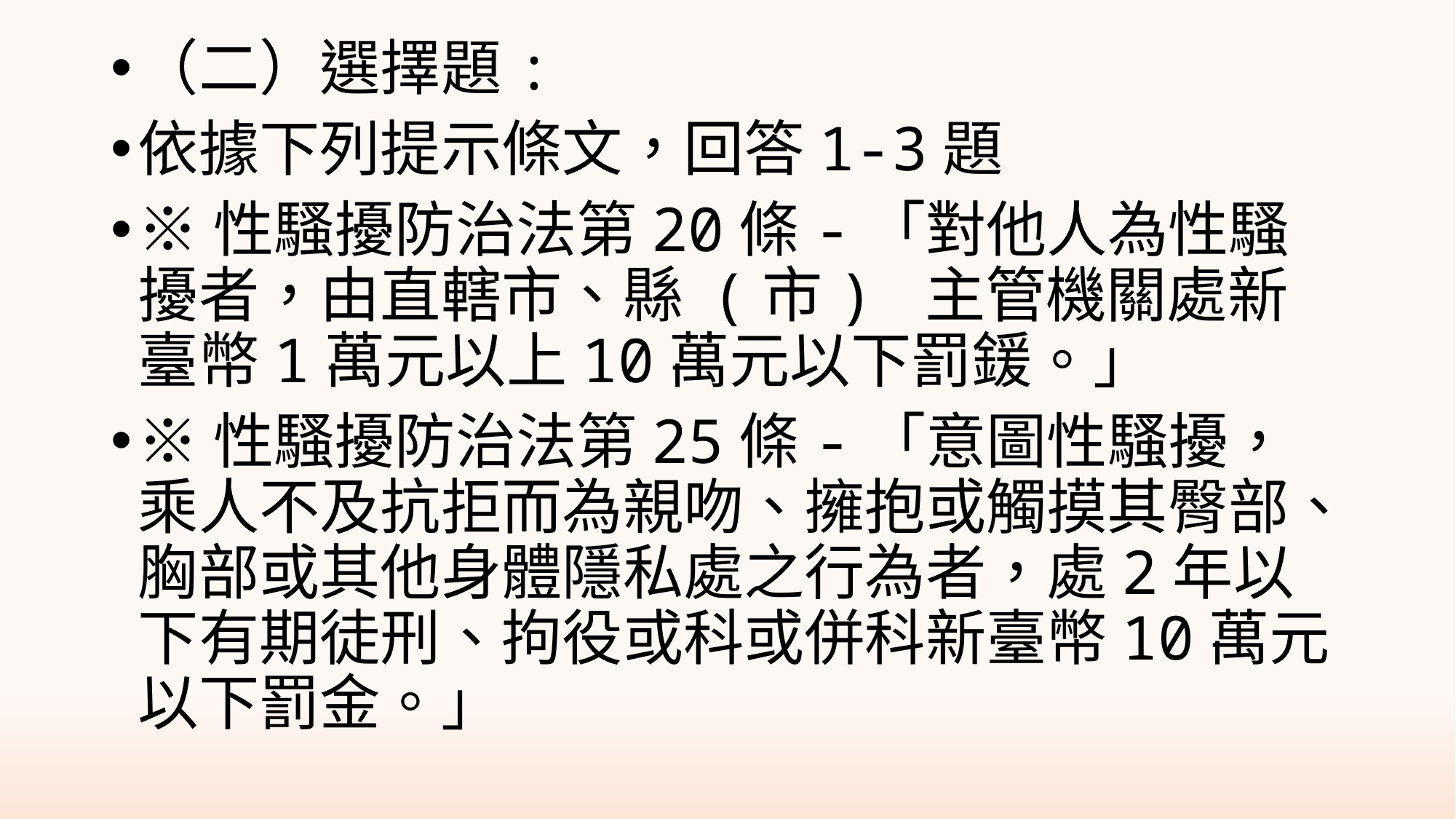

（二）選擇題:
依據下列提示條文，回答1-3題
※性騷擾防治法第20條-「對他人為性騷擾者，由直轄市、縣 (市) 主管機關處新臺幣1萬元以上10萬元以下罰鍰。」
※性騷擾防治法第25條-「意圖性騷擾，乘人不及抗拒而為親吻、擁抱或觸摸其臀部、胸部或其他身體隱私處之行為者，處2年以下有期徒刑、拘役或科或併科新臺幣10萬元以下罰金。」